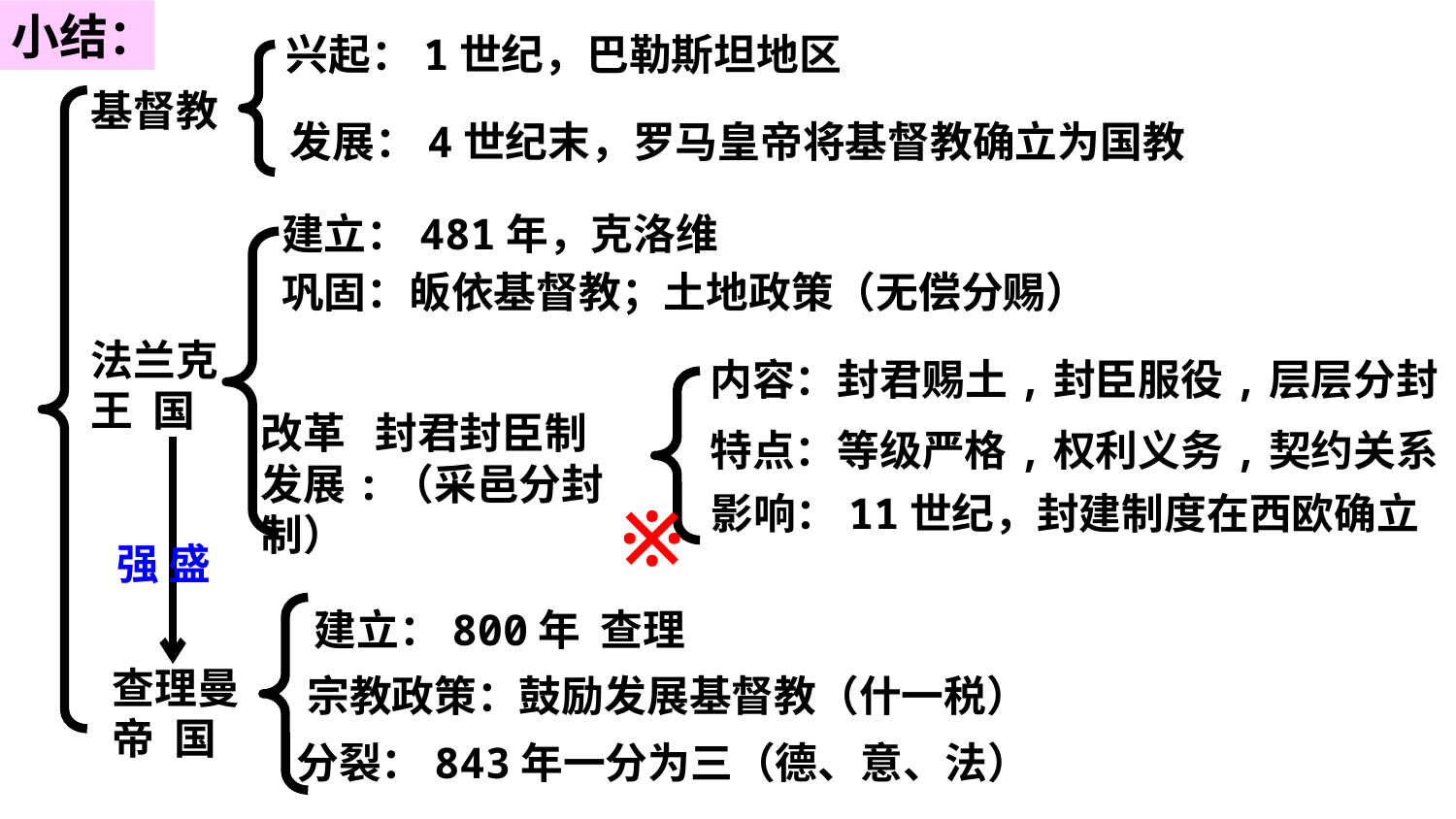

小结：
兴起：1世纪，巴勒斯坦地区

基督教

发展：4世纪末，罗马皇帝将基督教确立为国教
建立：481年，克洛维

巩固：皈依基督教；土地政策（无偿分赐）
法兰克
王  国
内容：封君赐土,封臣服役,层层分封

改革   封君封臣制
发展:（采邑分封制）
特点：等级严格,权利义务,契约关系
影响：11世纪，封建制度在西欧确立
※
强 盛
建立：800年  查理

查理曼
帝  国
宗教政策：鼓励发展基督教（什一税）
分裂：843年一分为三（德、意、法）